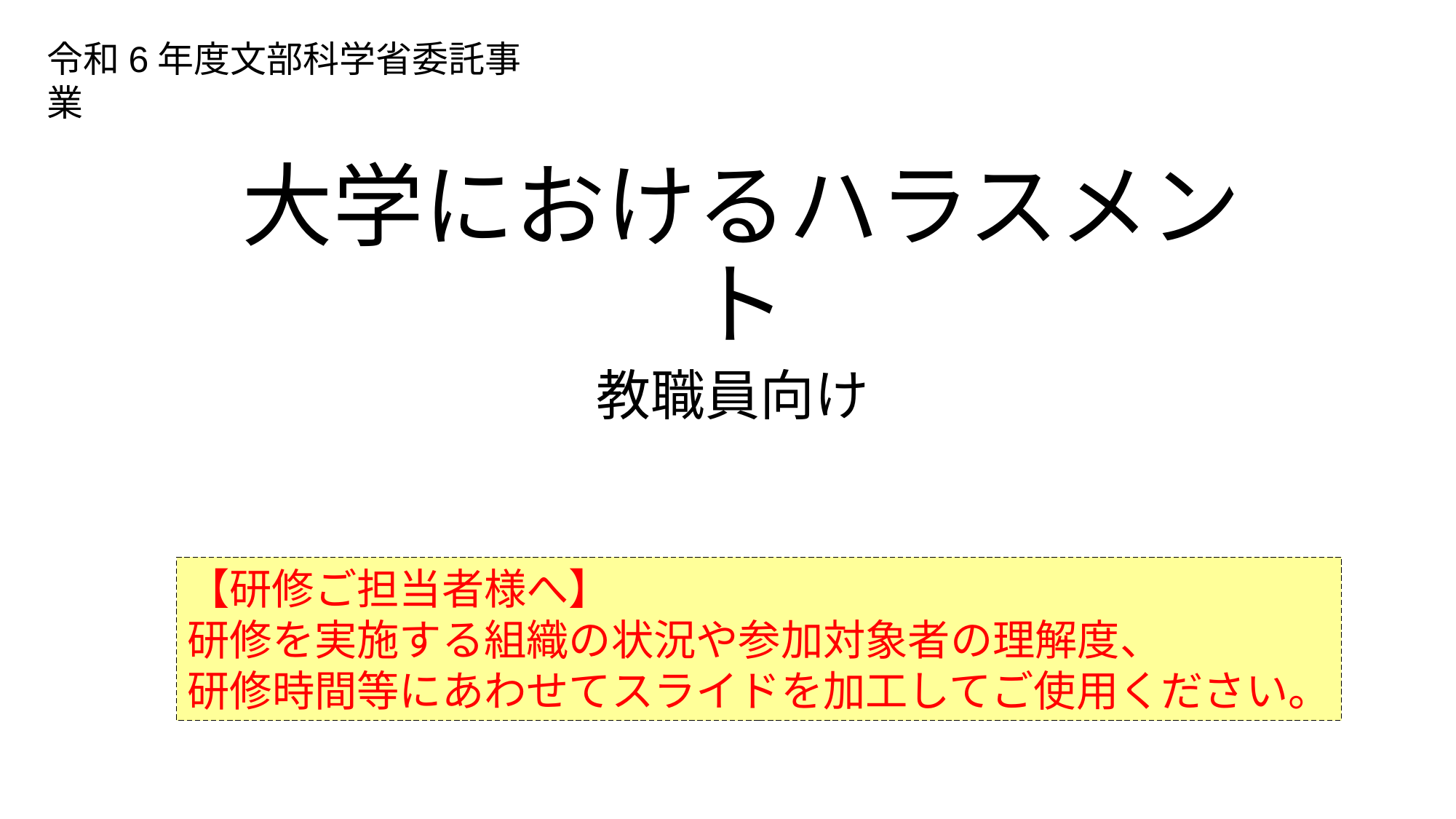

令和6年度文部科学省委託事業
# 大学におけるハラスメント
教職員向け
【研修ご担当者様へ】
研修を実施する組織の状況や参加対象者の理解度、
研修時間等にあわせてスライドを加工してご使用ください。